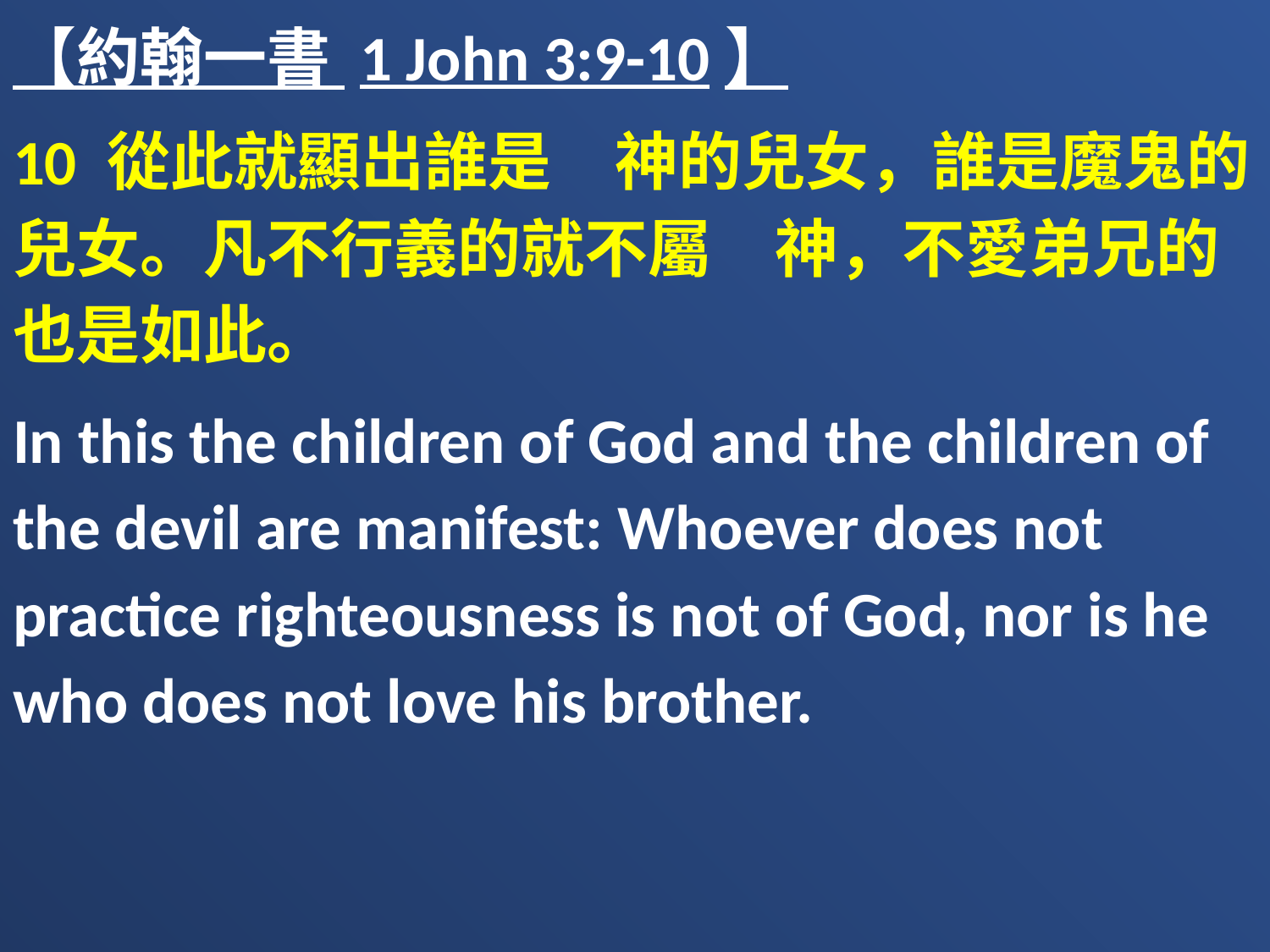

【約翰一書 1 John 3:9-10】
10 從此就顯出誰是　神的兒女，誰是魔鬼的兒女。凡不行義的就不屬　神，不愛弟兄的也是如此。
In this the children of God and the children of the devil are manifest: Whoever does not practice righteousness is not of God, nor is he who does not love his brother.